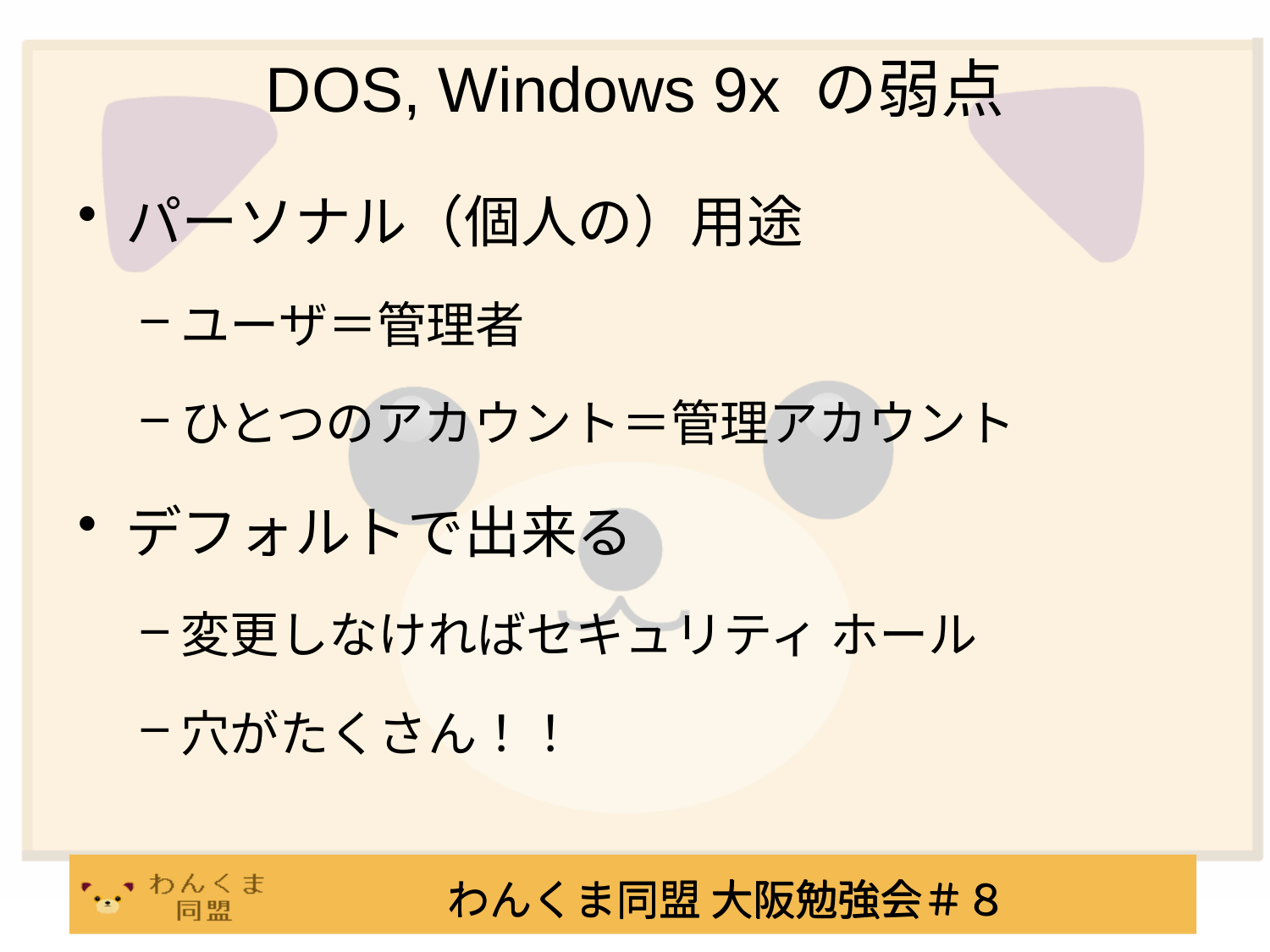

# DOS, Windows 9x の弱点
パーソナル（個人の）用途
ユーザ＝管理者
ひとつのアカウント＝管理アカウント
デフォルトで出来る
変更しなければセキュリティ ホール
穴がたくさん！！
わんくま同盟 大阪勉強会＃８
わんくま同盟 大阪勉強会＃８